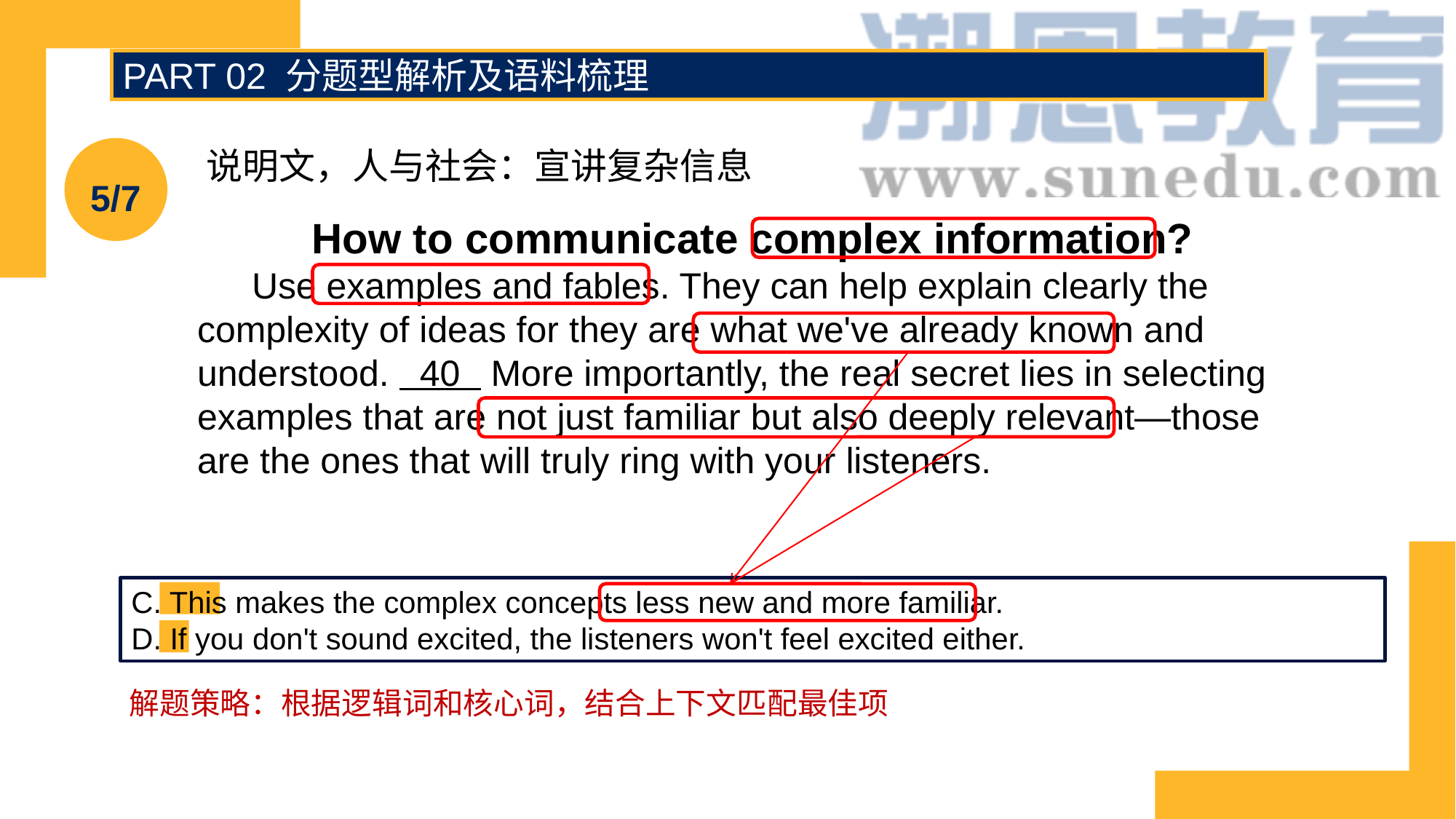

PART 02 分题型解析及语料梳理

说明文，人与社会：宣讲复杂信息
5/7
How to communicate complex information?
Use examples and fables. They can help explain clearly the complexity of ideas for they are what we've already known and understood.   40   More importantly, the real secret lies in selecting examples that are not just familiar but also deeply relevant—those are the ones that will truly ring with your listeners.

C. This makes the complex concepts less new and more familiar.
D. If you don't sound excited, the listeners won't feel excited either.

解题策略：根据逻辑词和核心词，结合上下文匹配最佳项